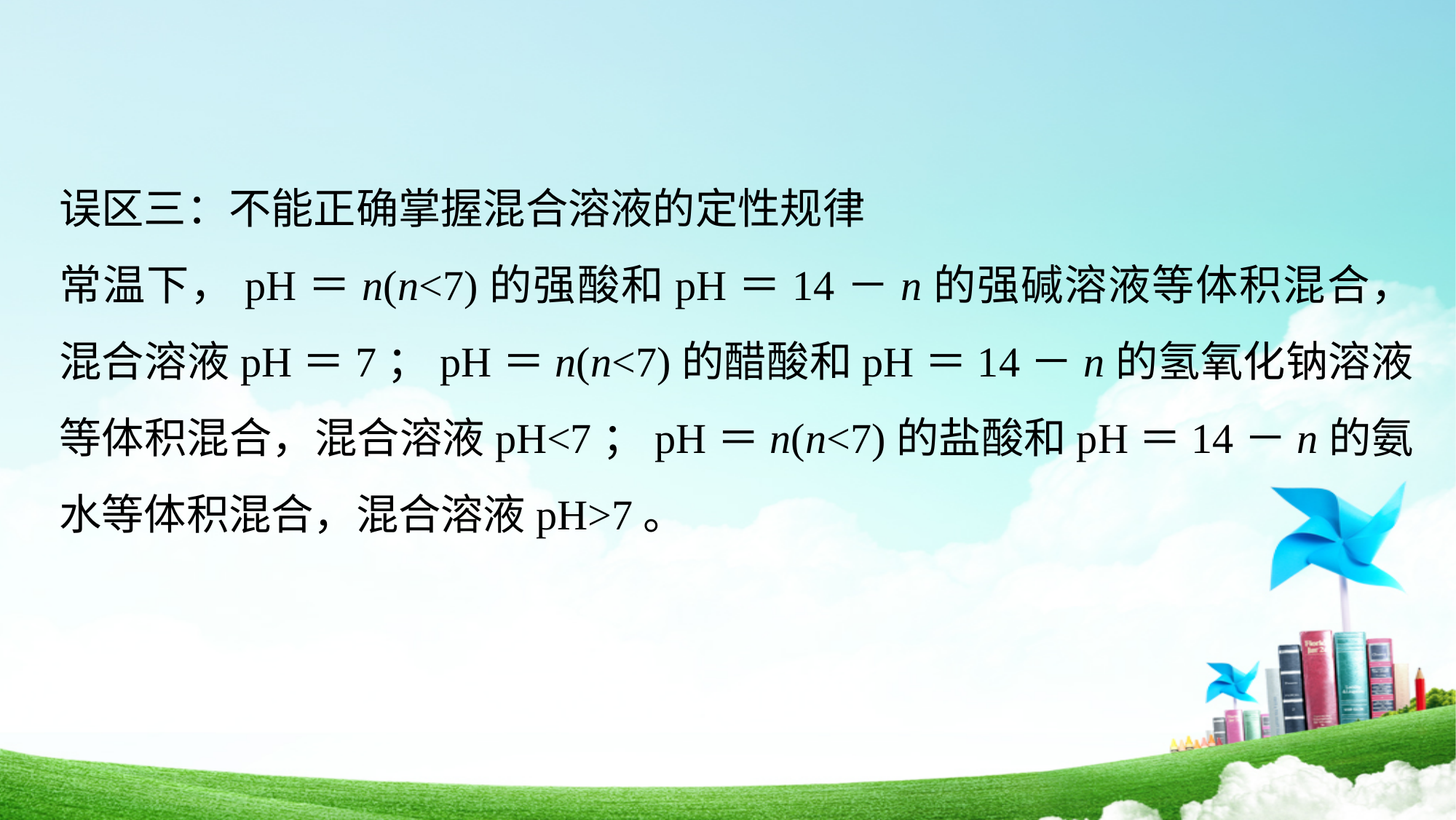

误区三：不能正确掌握混合溶液的定性规律
常温下，pH＝n(n<7)的强酸和pH＝14－n的强碱溶液等体积混合，混合溶液pH＝7；pH＝n(n<7)的醋酸和pH＝14－n的氢氧化钠溶液等体积混合，混合溶液pH<7；pH＝n(n<7)的盐酸和pH＝14－n的氨水等体积混合，混合溶液pH>7。